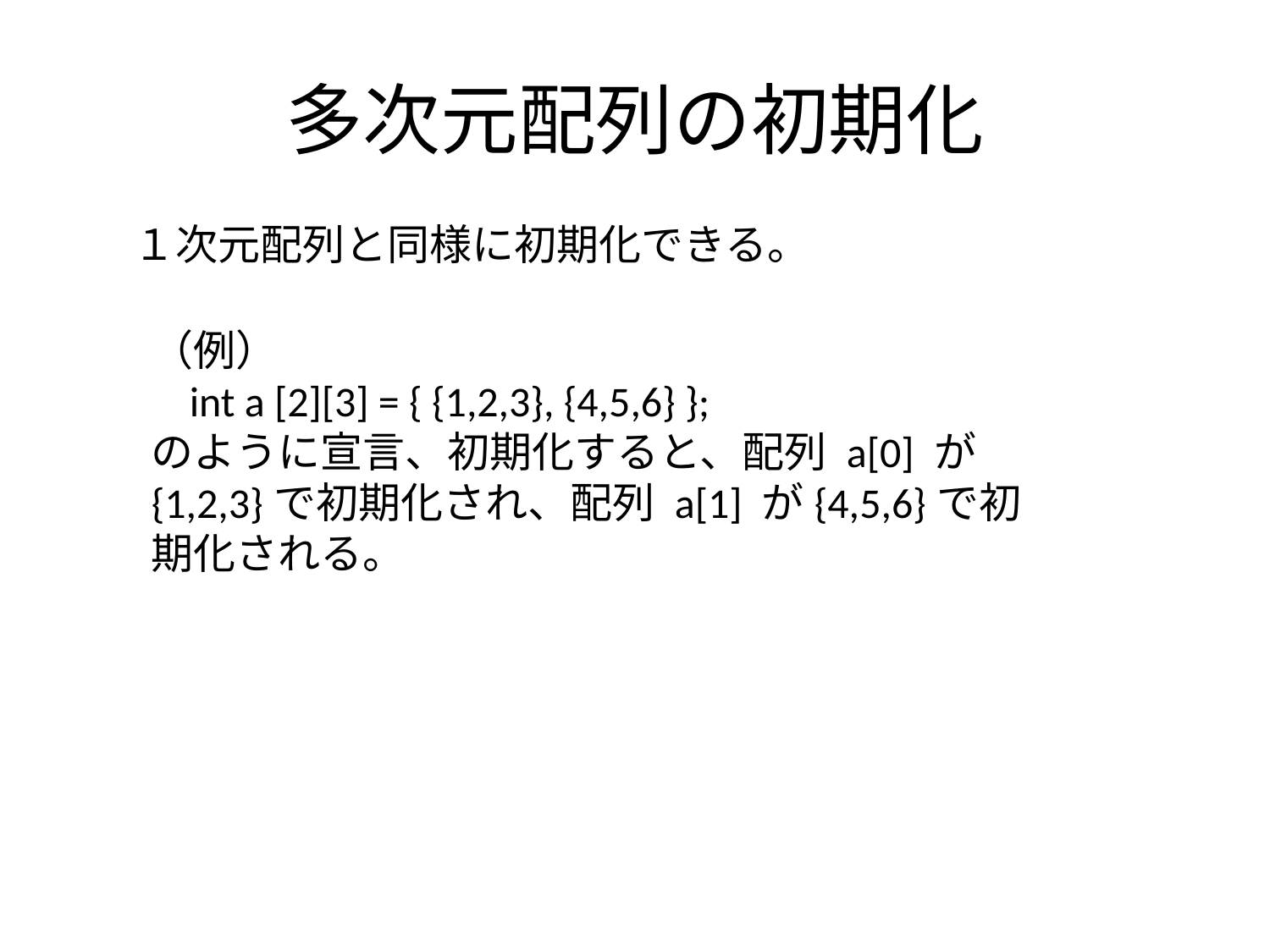

# 多次元配列の初期化
１次元配列と同様に初期化できる。
（例）
    int a [2][3] = { {1,2,3}, {4,5,6} };
のように宣言、初期化すると、配列 a[0] が{1,2,3}で初期化され、配列 a[1] が{4,5,6}で初期化される。